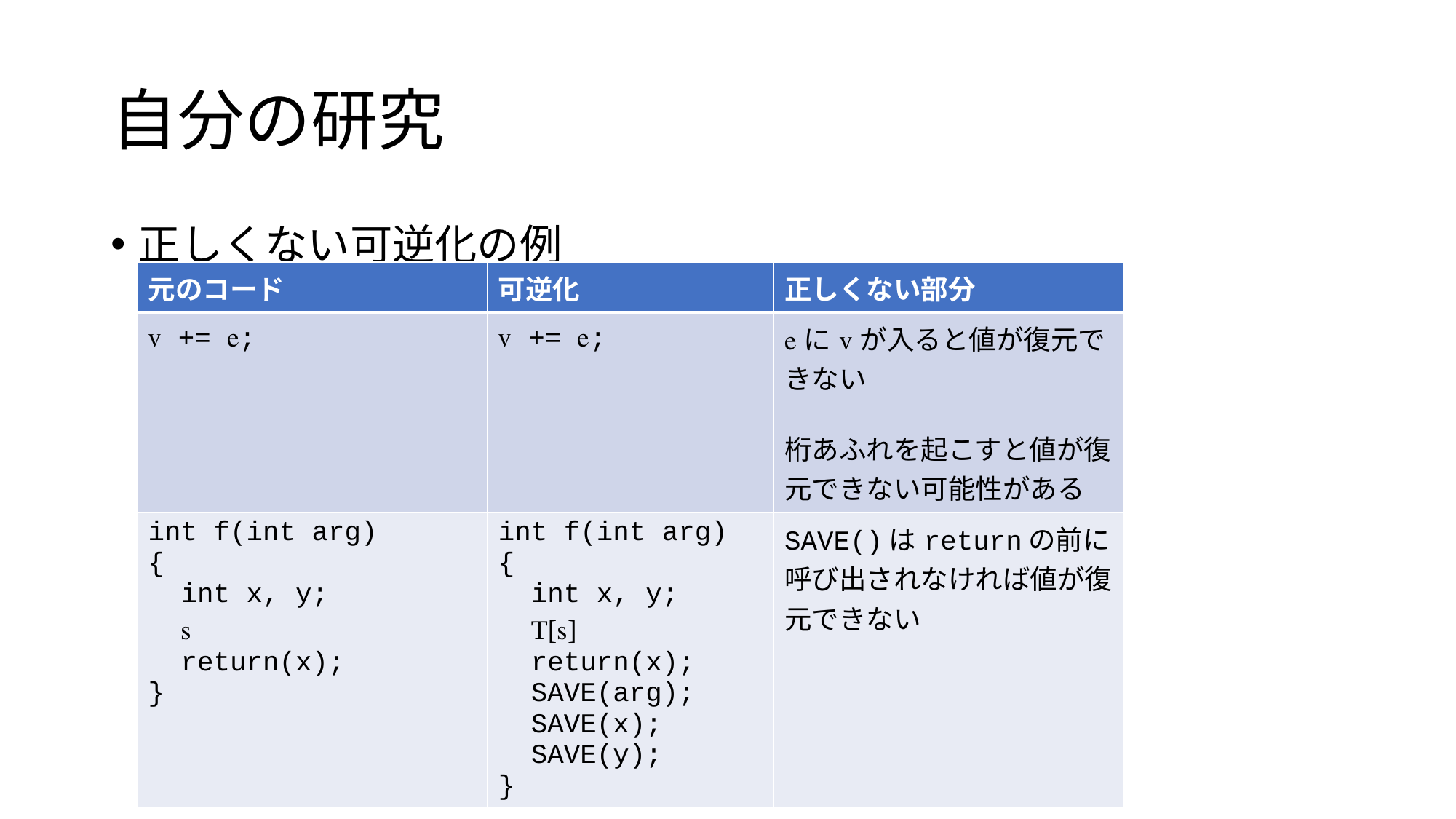

# 自分の研究
正しくない可逆化の例
| 元のコード | 可逆化 | 正しくない部分 |
| --- | --- | --- |
| v += e; | v += e; | eにvが入ると値が復元できない 桁あふれを起こすと値が復元できない可能性がある |
| int f(int arg) { int x, y; s return(x); } | int f(int arg) { int x, y; T[s] return(x); SAVE(arg); SAVE(x); SAVE(y); } | SAVE()はreturnの前に呼び出されなければ値が復元できない |